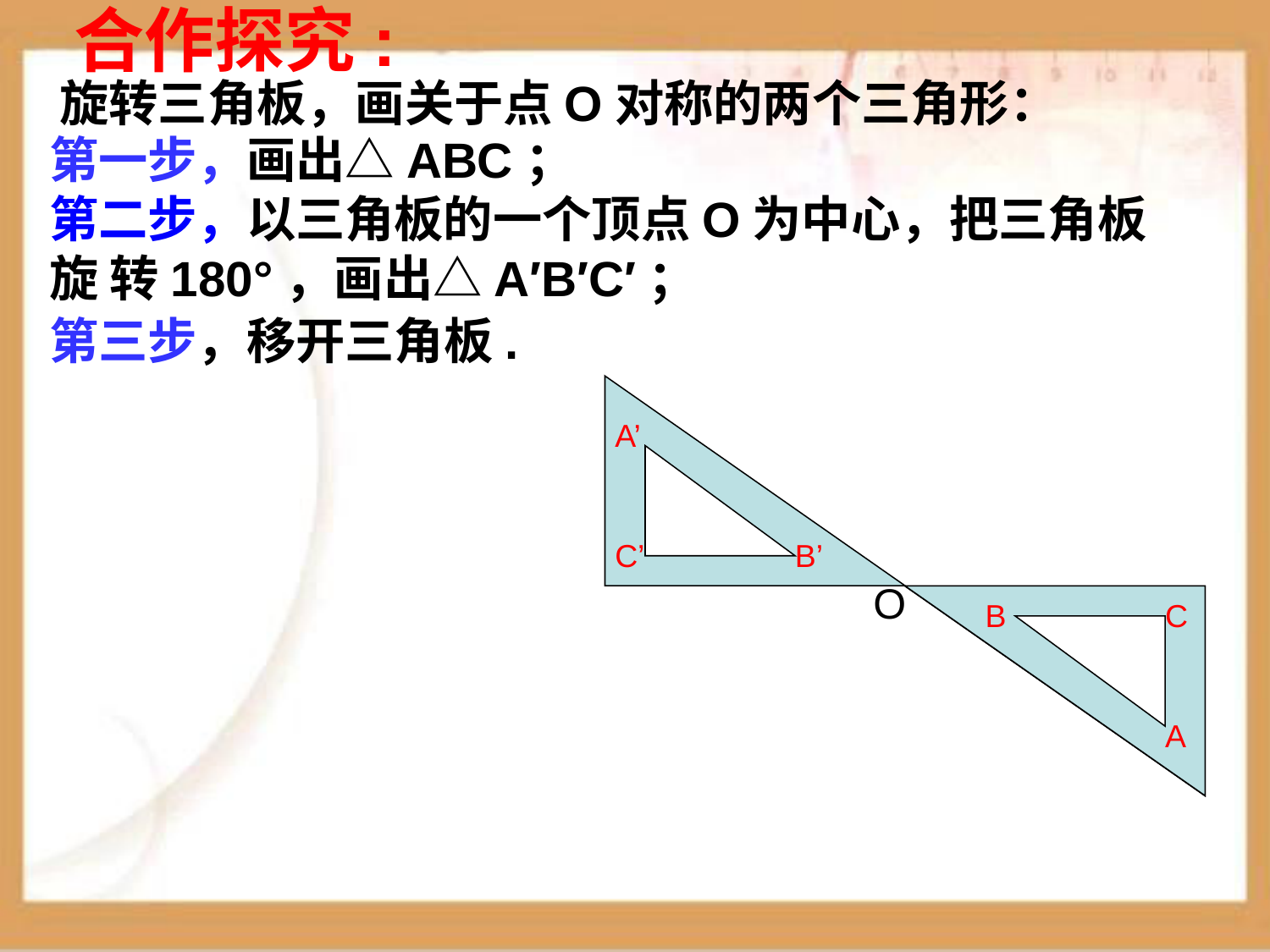

合作探究:
旋转三角板，画关于点O对称的两个三角形：
第一步，画出△ABC；
第二步，以三角板的一个顶点O为中心，把三角板旋 转180°，画出△A′B′C′；
第三步，移开三角板.

A
C
B

B
C
A

A’
C’
B’
O

B
C
A